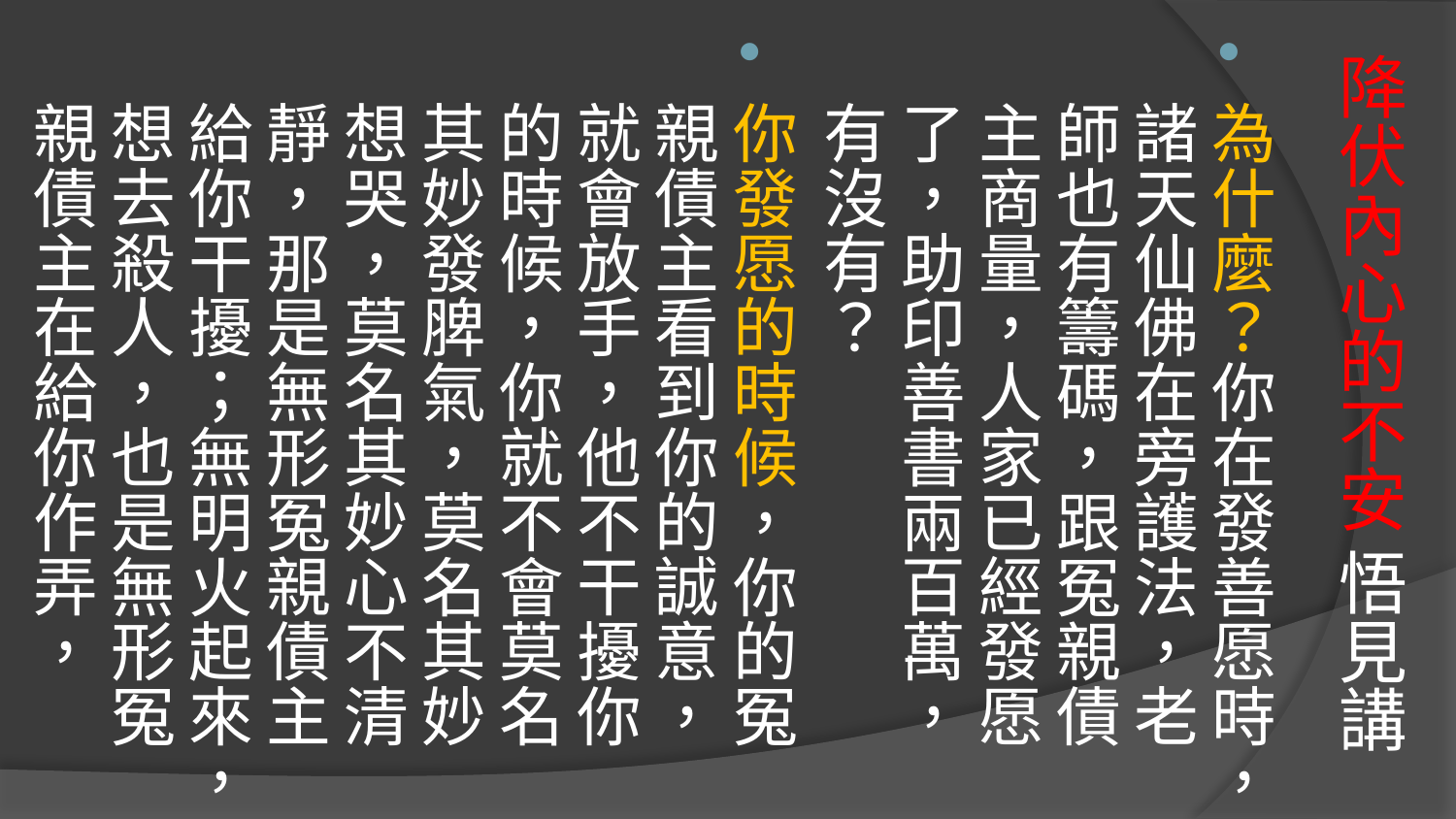

為什麼？你在發善愿時，諸天仙佛在旁護法，老師也有籌碼，跟冤親債主商量，人家已經發愿了，助印善書兩百萬，有沒有？
你發愿的時候，你的冤親債主看到你的誠意，就會放手，他不干擾你的時候，你就不會莫名其妙發脾氣，莫名其妙想哭，莫名其妙心不清靜，那是無形冤親債主給你干擾；無明火起來，想去殺人，也是無形冤親債主在給你作弄，
# 降伏內心的不安 悟見講